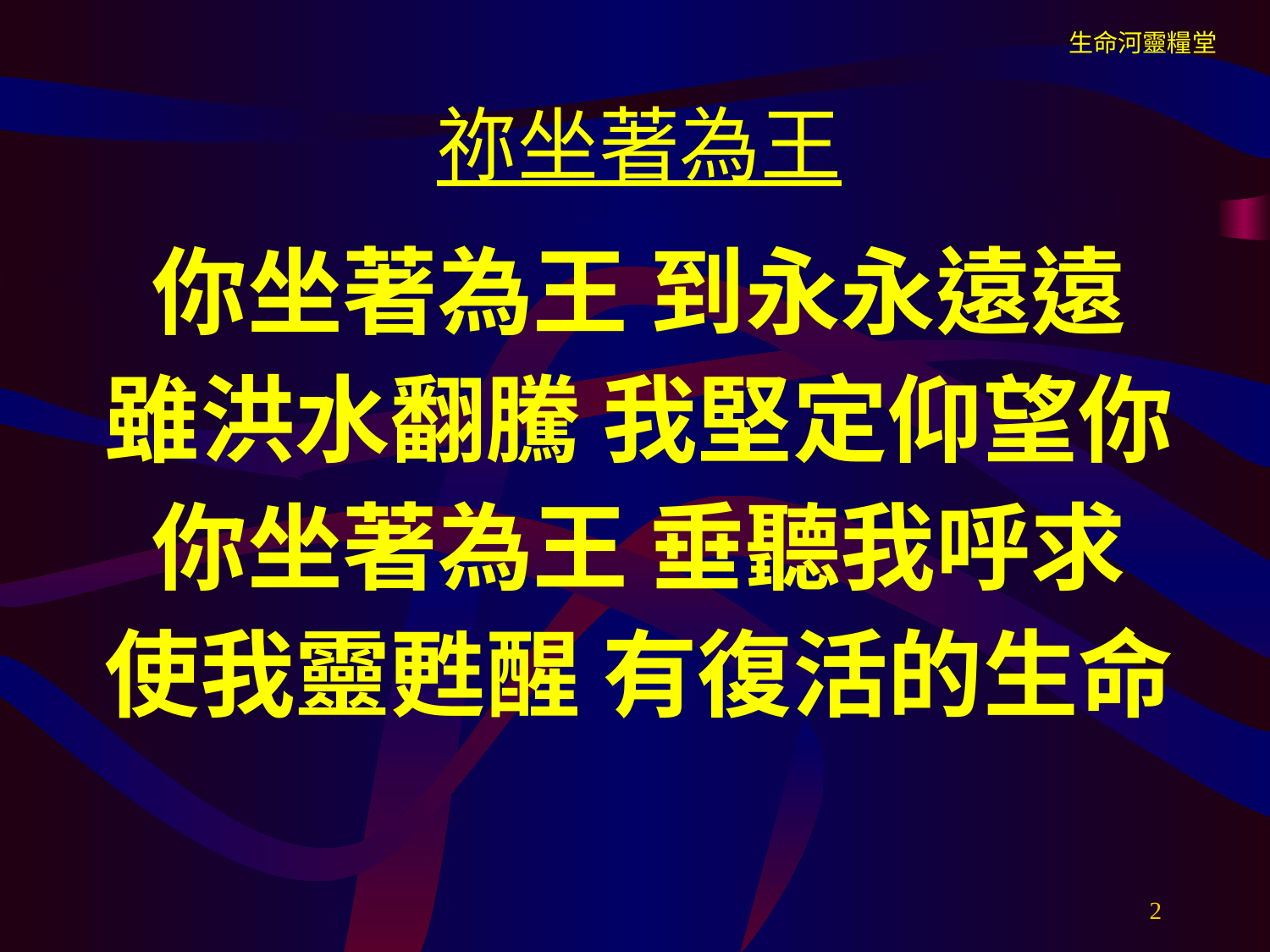

祢坐著為王
你坐著為王 到永永遠遠
雖洪水翻騰 我堅定仰望你
你坐著為王 垂聽我呼求
使我靈甦醒 有復活的生命
生命河靈糧堂
2